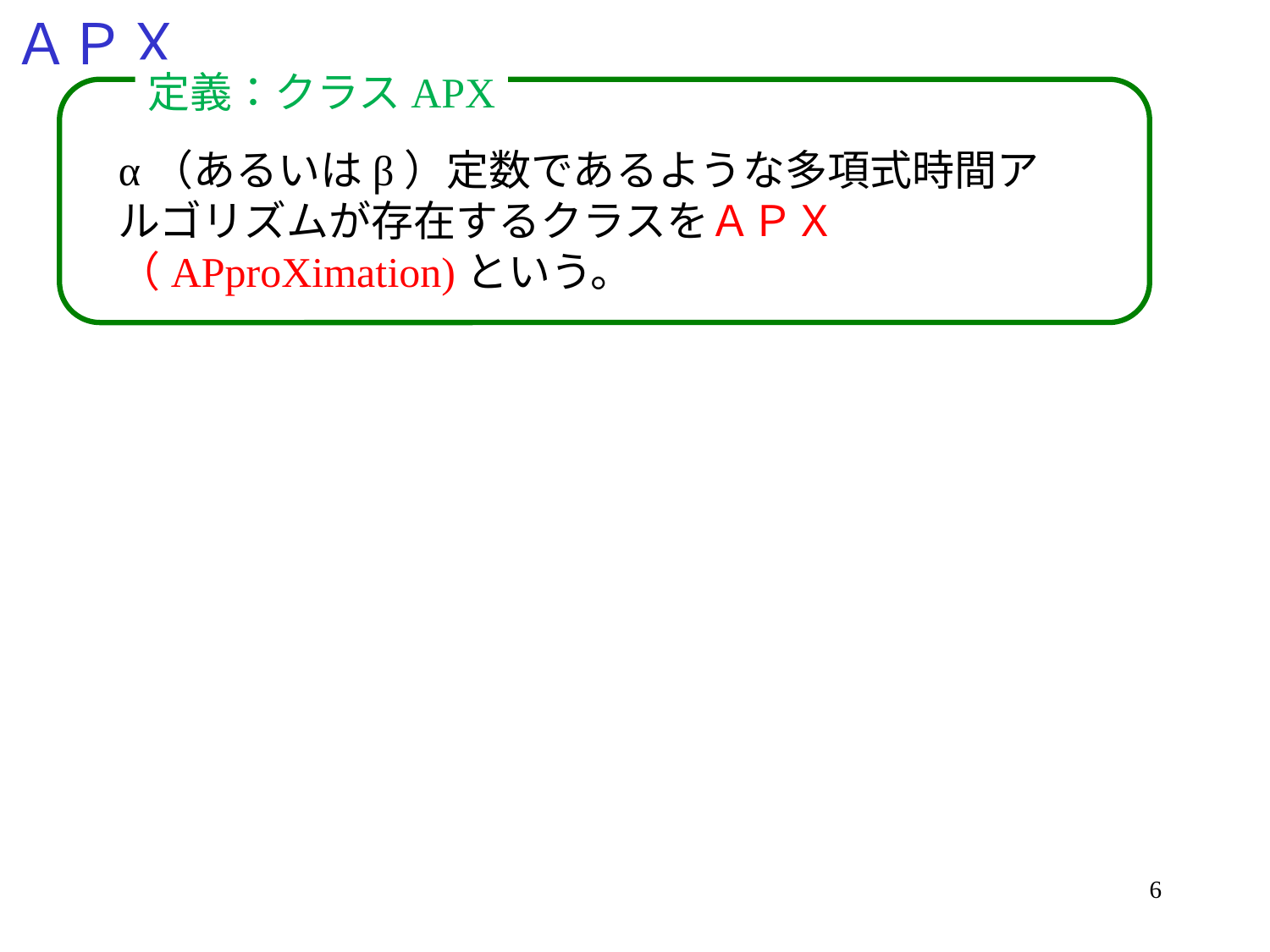

# ＡＰＸ
定義：クラスAPX

α（あるいはβ）定数であるような多項式時間アルゴリズムが存在するクラスをＡＰＸ（APproXimation)という。

6